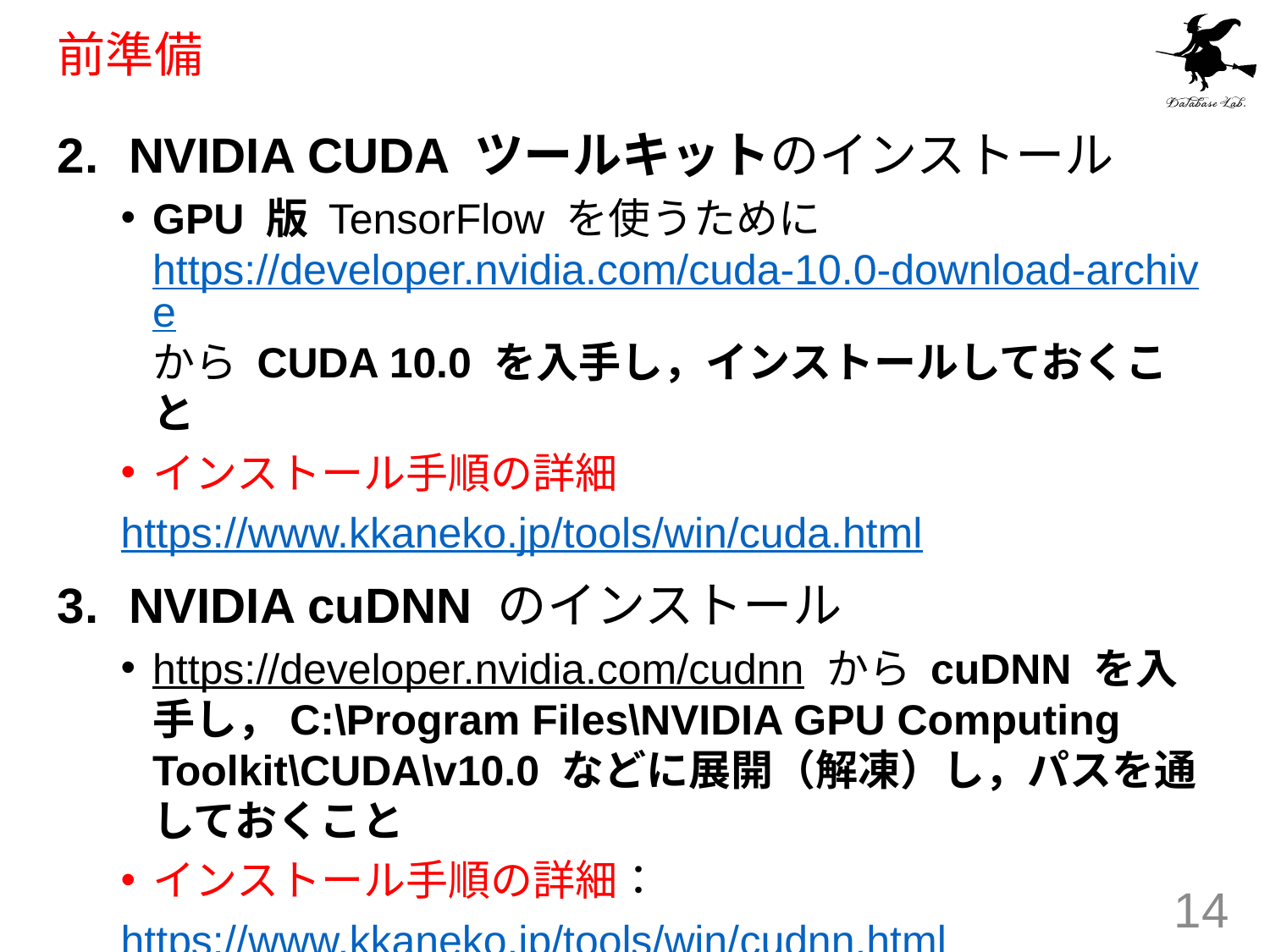

# 前準備
NVIDIA CUDA ツールキットのインストール
GPU 版 TensorFlow を使うためにhttps://developer.nvidia.com/cuda-10.0-download-archiveから CUDA 10.0 を入手し，インストールしておくこと
インストール手順の詳細
https://www.kkaneko.jp/tools/win/cuda.html
NVIDIA cuDNN のインストール
https://developer.nvidia.com/cudnn から cuDNN を入手し，C:\Program Files\NVIDIA GPU Computing Toolkit\CUDA\v10.0 などに展開（解凍）し，パスを通しておくこと
インストール手順の詳細：
https://www.kkaneko.jp/tools/win/cudnn.html

14